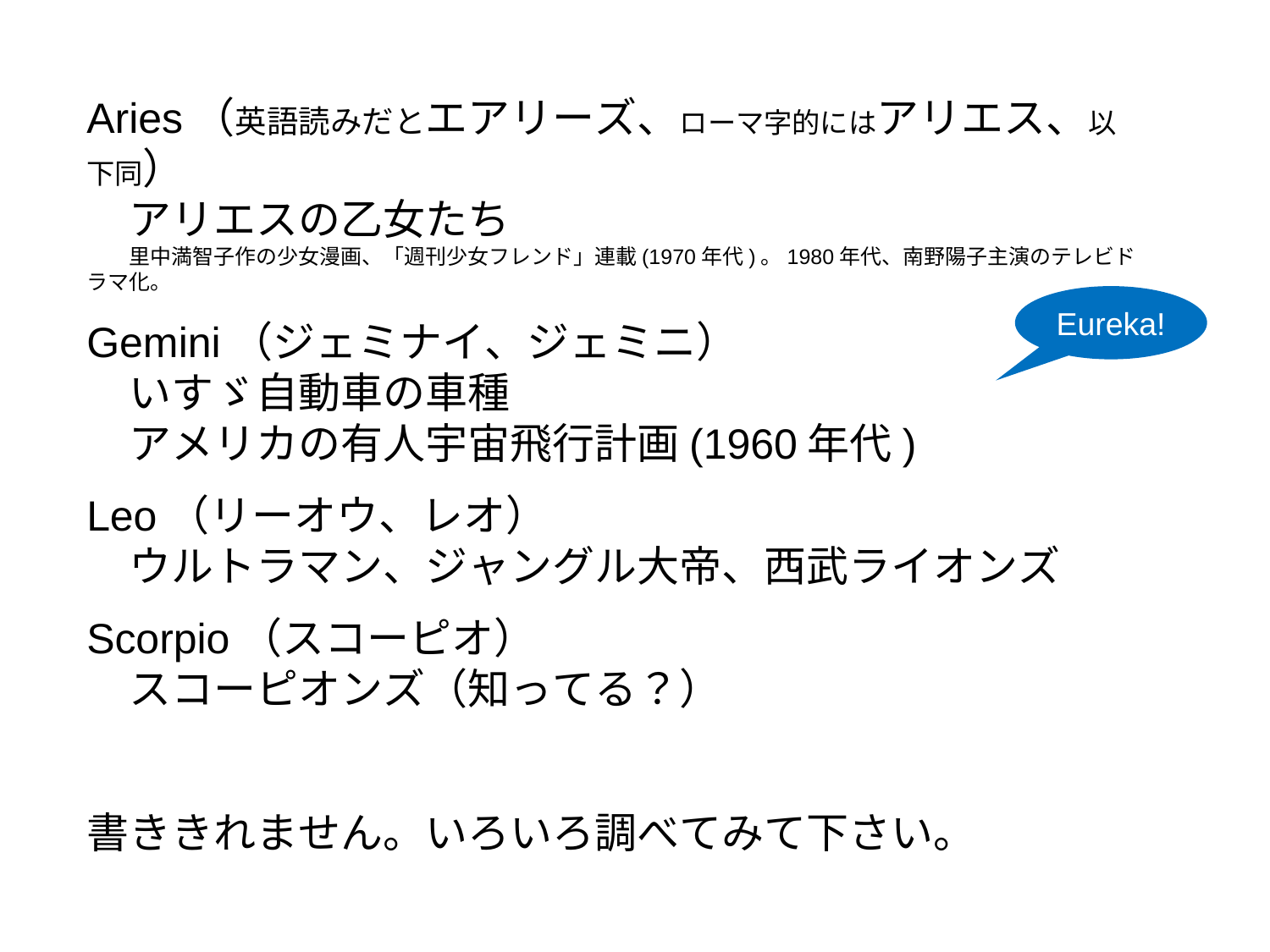

Aries（英語読みだとエアリーズ、ローマ字的にはアリエス、以下同）
　アリエスの乙女たち
　　里中満智子作の少女漫画、「週刊少女フレンド」連載(1970年代)。1980年代、南野陽子主演のテレビドラマ化。
Gemini（ジェミナイ、ジェミニ）
　いすゞ自動車の車種
　アメリカの有人宇宙飛行計画(1960年代)
Leo（リーオウ、レオ）
　ウルトラマン、ジャングル大帝、西武ライオンズ
Scorpio（スコーピオ）
　スコーピオンズ（知ってる？）

書ききれません。いろいろ調べてみて下さい。
Eureka!